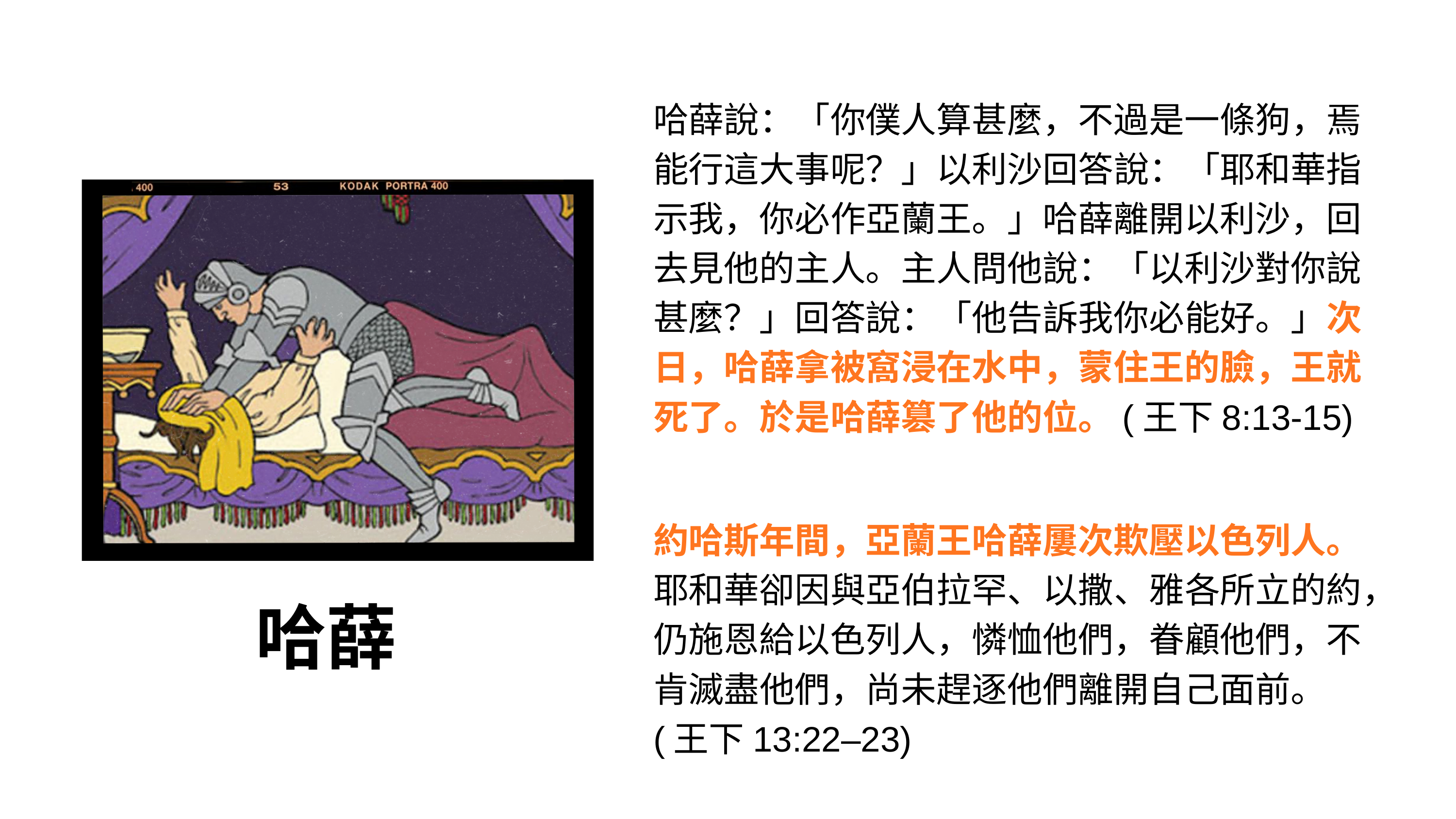

哈薛說：「你僕人算甚麼，不過是一條狗，焉能行這大事呢？」以利沙回答說：「耶和華指示我，你必作亞蘭王。」哈薛離開以利沙，回去見他的主人。主人問他說：「以利沙對你說甚麼？」回答說：「他告訴我你必能好。」次日，哈薛拿被窩浸在水中，蒙住王的臉，王就死了。於是哈薛篡了他的位。(王下8:13-15)

約哈斯年間，亞蘭王哈薛屢次欺壓以色列人。 耶和華卻因與亞伯拉罕、以撒、雅各所立的約，仍施恩給以色列人，憐恤他們，眷顧他們，不肯滅盡他們，尚未趕逐他們離開自己面前。(王下13:22–23)
哈薛